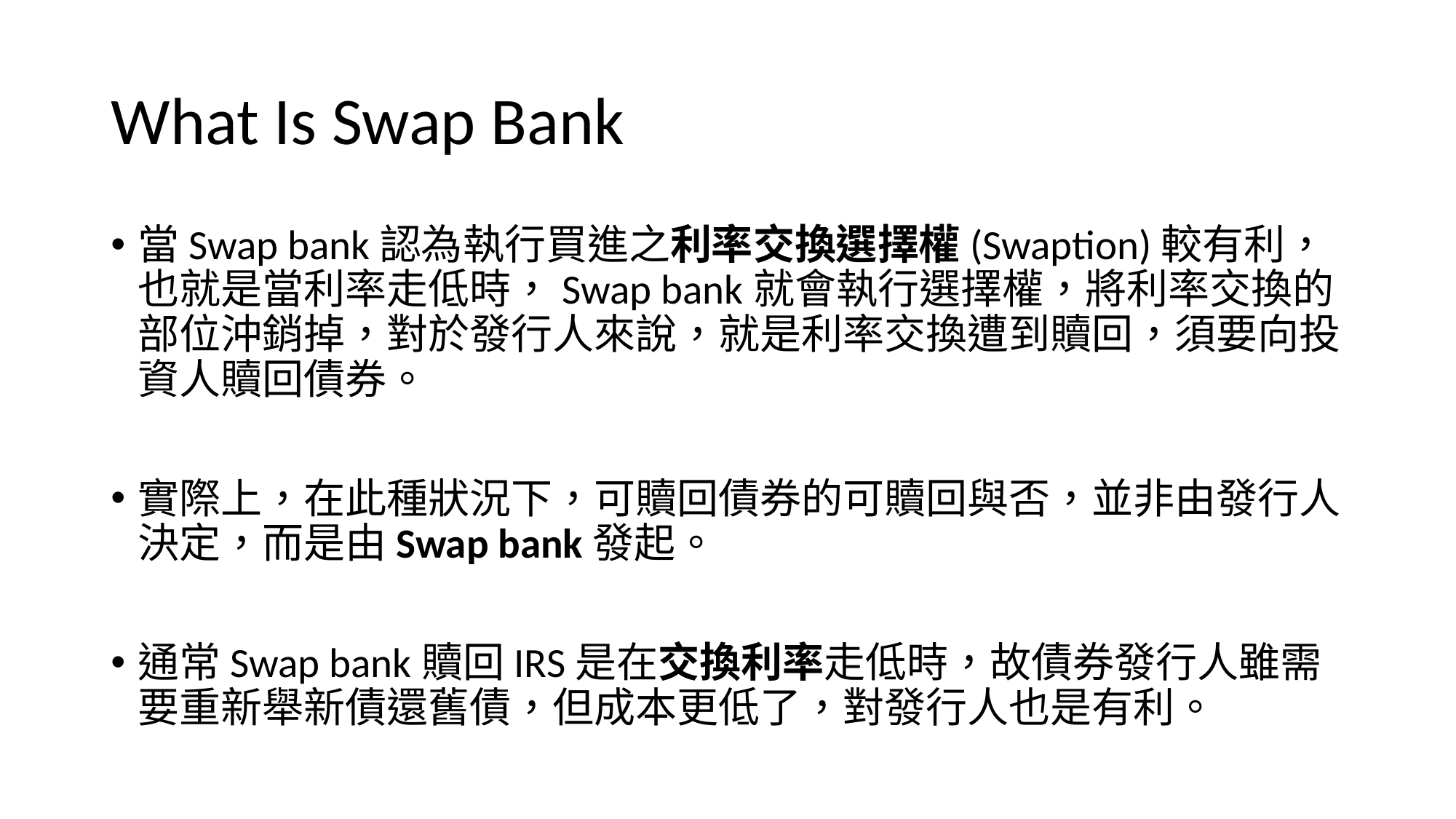

# What Is Swap Bank
當Swap bank認為執行買進之利率交換選擇權(Swaption)較有利，也就是當利率走低時，Swap bank就會執行選擇權，將利率交換的部位沖銷掉，對於發行人來說，就是利率交換遭到贖回，須要向投資人贖回債券。

實際上，在此種狀況下，可贖回債券的可贖回與否，並非由發行人決定，而是由Swap bank發起。

通常Swap bank贖回IRS是在交換利率走低時，故債券發行人雖需要重新舉新債還舊債，但成本更低了，對發行人也是有利。